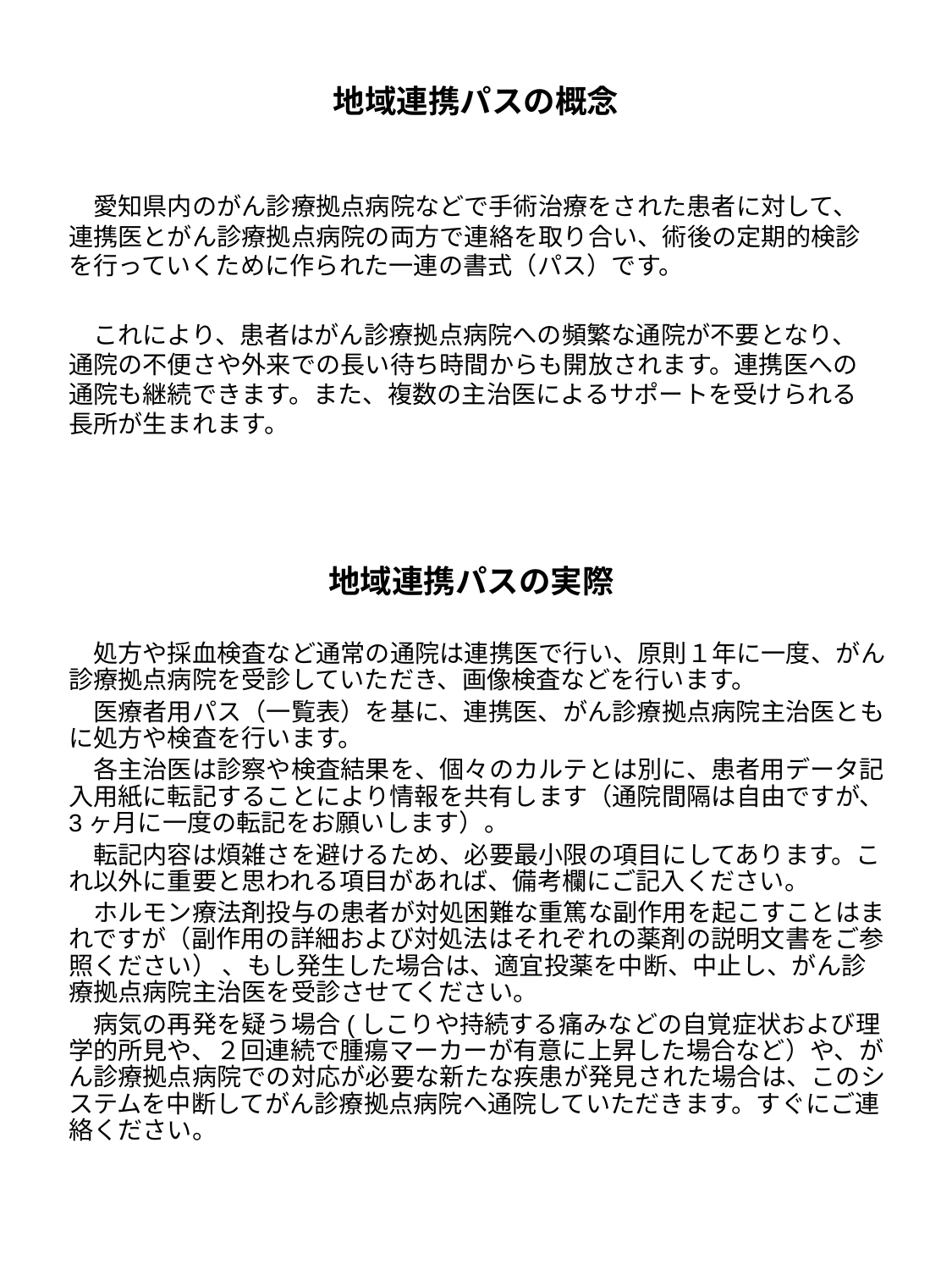

# 地域連携パスの概念
　愛知県内のがん診療拠点病院などで手術治療をされた患者に対して、連携医とがん診療拠点病院の両方で連絡を取り合い、術後の定期的検診を行っていくために作られた一連の書式（パス）です。

　これにより、患者はがん診療拠点病院への頻繁な通院が不要となり、通院の不便さや外来での長い待ち時間からも開放されます。連携医への通院も継続できます。また、複数の主治医によるサポートを受けられる長所が生まれます。
地域連携パスの実際
　処方や採血検査など通常の通院は連携医で行い、原則１年に一度、がん診療拠点病院を受診していただき、画像検査などを行います。
　医療者用パス（一覧表）を基に、連携医、がん診療拠点病院主治医ともに処方や検査を行います。
　各主治医は診察や検査結果を、個々のカルテとは別に、患者用データ記入用紙に転記することにより情報を共有します（通院間隔は自由ですが、3ヶ月に一度の転記をお願いします）。
　転記内容は煩雑さを避けるため、必要最小限の項目にしてあります。これ以外に重要と思われる項目があれば、備考欄にご記入ください。
　ホルモン療法剤投与の患者が対処困難な重篤な副作用を起こすことはまれですが（副作用の詳細および対処法はそれぞれの薬剤の説明文書をご参照ください） 、もし発生した場合は、適宜投薬を中断、中止し、がん診療拠点病院主治医を受診させてください。
　病気の再発を疑う場合(しこりや持続する痛みなどの自覚症状および理学的所見や、２回連続で腫瘍マーカーが有意に上昇した場合など）や、がん診療拠点病院での対応が必要な新たな疾患が発見された場合は、このシステムを中断してがん診療拠点病院へ通院していただきます。すぐにご連絡ください。